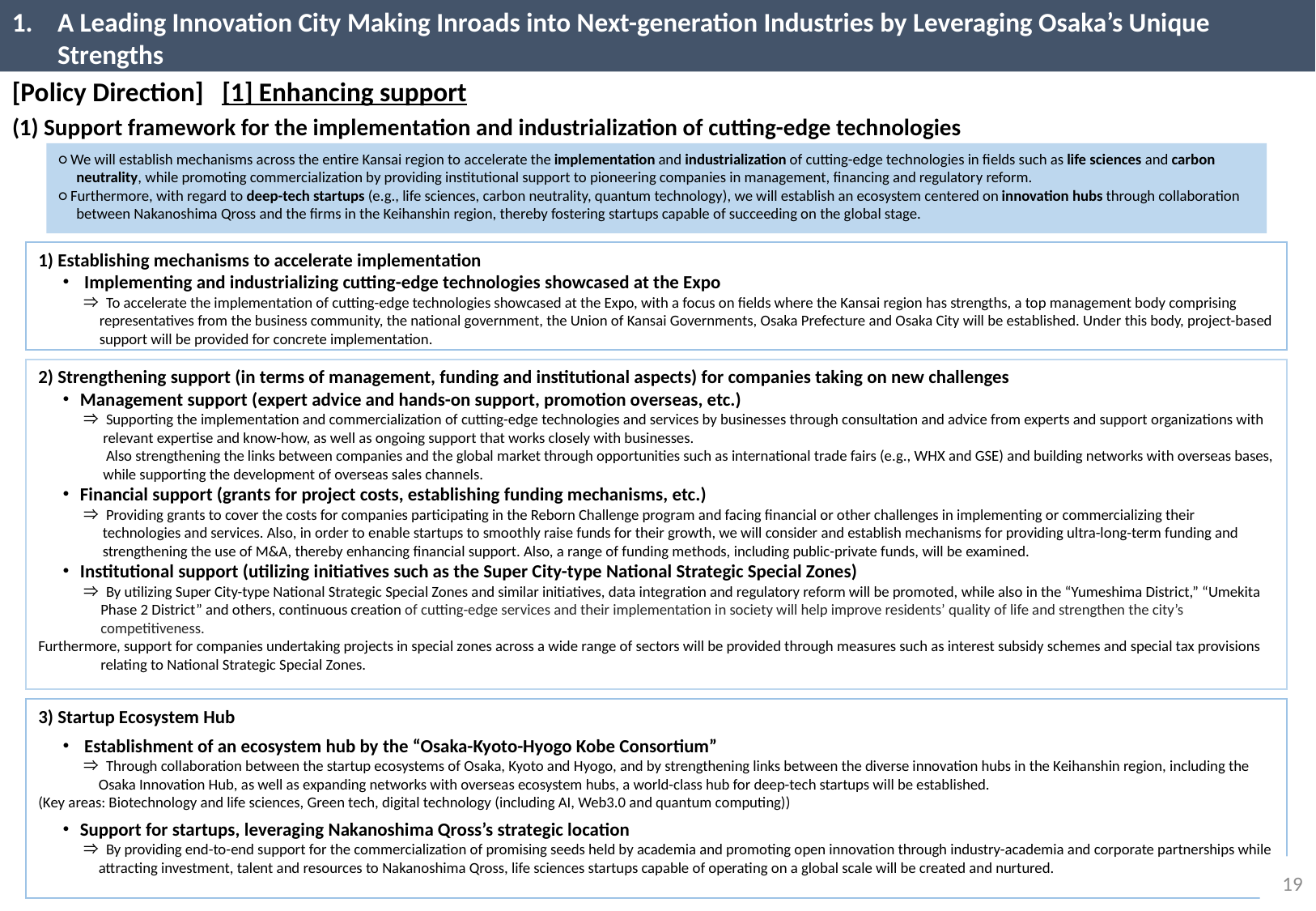

A Leading Innovation City Making Inroads into Next-generation Industries by Leveraging Osaka’s Unique Strengths
[Policy Direction]   [1] Enhancing support
(1) Support framework for the implementation and industrialization of cutting-edge technologies
○ We will establish mechanisms across the entire Kansai region to accelerate the implementation and industrialization of cutting-edge technologies in fields such as life sciences and carbon neutrality, while promoting commercialization by providing institutional support to pioneering companies in management, financing and regulatory reform.
○ Furthermore, with regard to deep-tech startups (e.g., life sciences, carbon neutrality, quantum technology), we will establish an ecosystem centered on innovation hubs through collaboration between Nakanoshima Qross and the firms in the Keihanshin region, thereby fostering startups capable of succeeding on the global stage.
1) Establishing mechanisms to accelerate implementation
　・ Implementing and industrializing cutting-edge technologies showcased at the Expo
　　　⇒ To accelerate the implementation of cutting-edge technologies showcased at the Expo, with a focus on fields where the Kansai region has strengths, a top management body comprising representatives from the business community, the national government, the Union of Kansai Governments, Osaka Prefecture and Osaka City will be established. Under this body, project-based support will be provided for concrete implementation.
2) Strengthening support (in terms of management, funding and institutional aspects) for companies taking on new challenges
　・Management support (expert advice and hands-on support, promotion overseas, etc.)
　　　⇒ Supporting the implementation and commercialization of cutting-edge technologies and services by businesses through consultation and advice from experts and support organizations with relevant expertise and know-how, as well as ongoing support that works closely with businesses.
　　　　 Also strengthening the links between companies and the global market through opportunities such as international trade fairs (e.g., WHX and GSE) and building networks with overseas bases, while supporting the development of overseas sales channels.
　・Financial support (grants for project costs, establishing funding mechanisms, etc.)
　　　⇒ Providing grants to cover the costs for companies participating in the Reborn Challenge program and facing financial or other challenges in implementing or commercializing their technologies and services. Also, in order to enable startups to smoothly raise funds for their growth, we will consider and establish mechanisms for providing ultra-long-term funding and strengthening the use of M&A, thereby enhancing financial support. Also, a range of funding methods, including public-private funds, will be examined.
　・Institutional support (utilizing initiatives such as the Super City-type National Strategic Special Zones)
　　　⇒ By utilizing Super City-type National Strategic Special Zones and similar initiatives, data integration and regulatory reform will be promoted, while also in the “Yumeshima District,” “Umekita Phase 2 District” and others, continuous creation of cutting-edge services and their implementation in society will help improve residents’ quality of life and strengthen the city’s competitiveness.
Furthermore, support for companies undertaking projects in special zones across a wide range of sectors will be provided through measures such as interest subsidy schemes and special tax provisions relating to National Strategic Special Zones.

3) Startup Ecosystem Hub
　・ Establishment of an ecosystem hub by the “Osaka-Kyoto-Hyogo Kobe Consortium”
　　　⇒ Through collaboration between the startup ecosystems of Osaka, Kyoto and Hyogo, and by strengthening links between the diverse innovation hubs in the Keihanshin region, including the Osaka Innovation Hub, as well as expanding networks with overseas ecosystem hubs, a world-class hub for deep-tech startups will be established.
(Key areas: Biotechnology and life sciences, Green tech, digital technology (including AI, Web3.0 and quantum computing))
　・Support for startups, leveraging Nakanoshima Qross’s strategic location
　　　⇒ By providing end-to-end support for the commercialization of promising seeds held by academia and promoting open innovation through industry-academia and corporate partnerships while attracting investment, talent and resources to Nakanoshima Qross, life sciences startups capable of operating on a global scale will be created and nurtured.

19